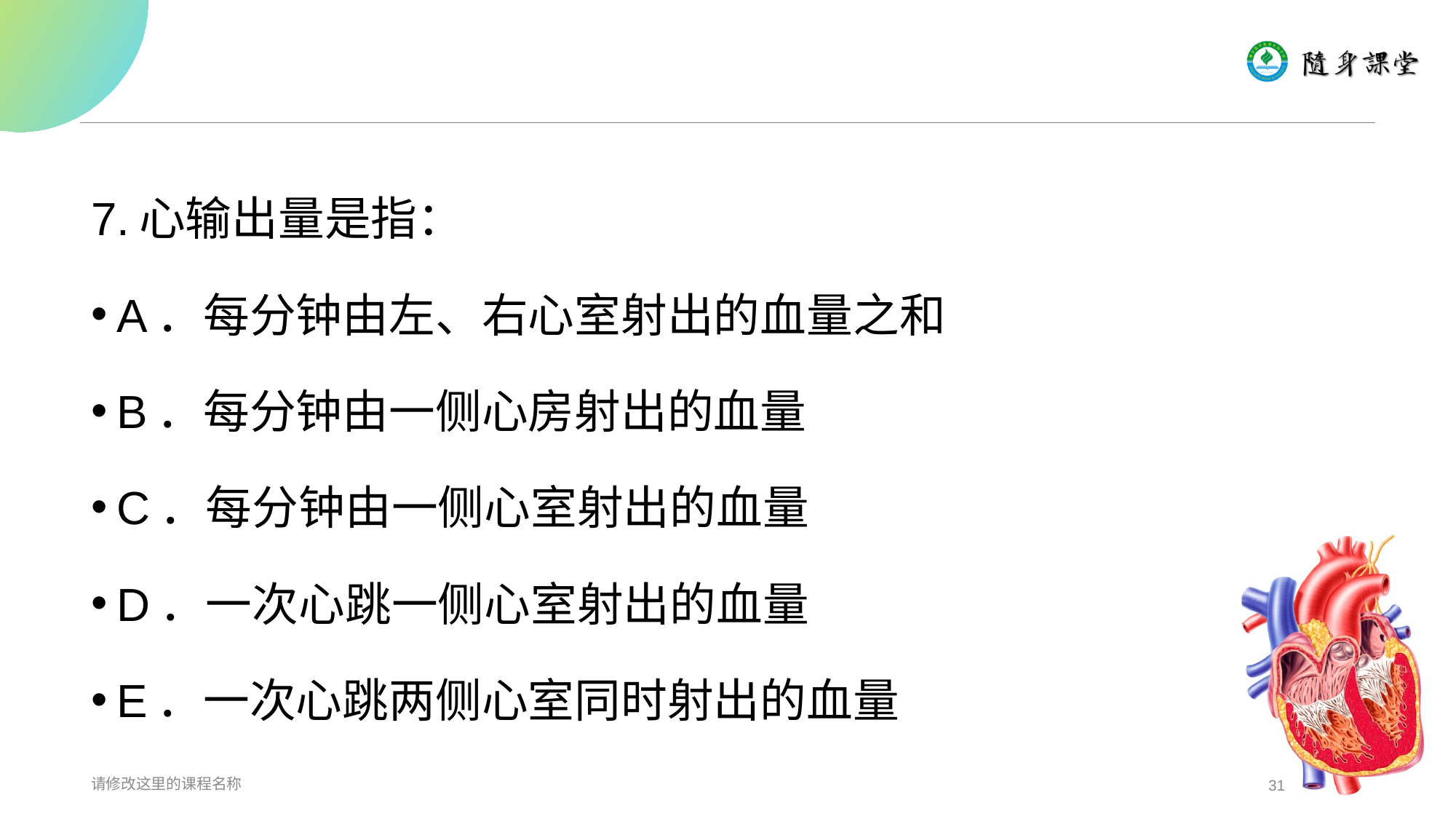

#
7.心输出量是指：
A．每分钟由左、右心室射出的血量之和
B．每分钟由一侧心房射出的血量
C．每分钟由一侧心室射出的血量
D．一次心跳一侧心室射出的血量
E．一次心跳两侧心室同时射出的血量
请修改这里的课程名称
31